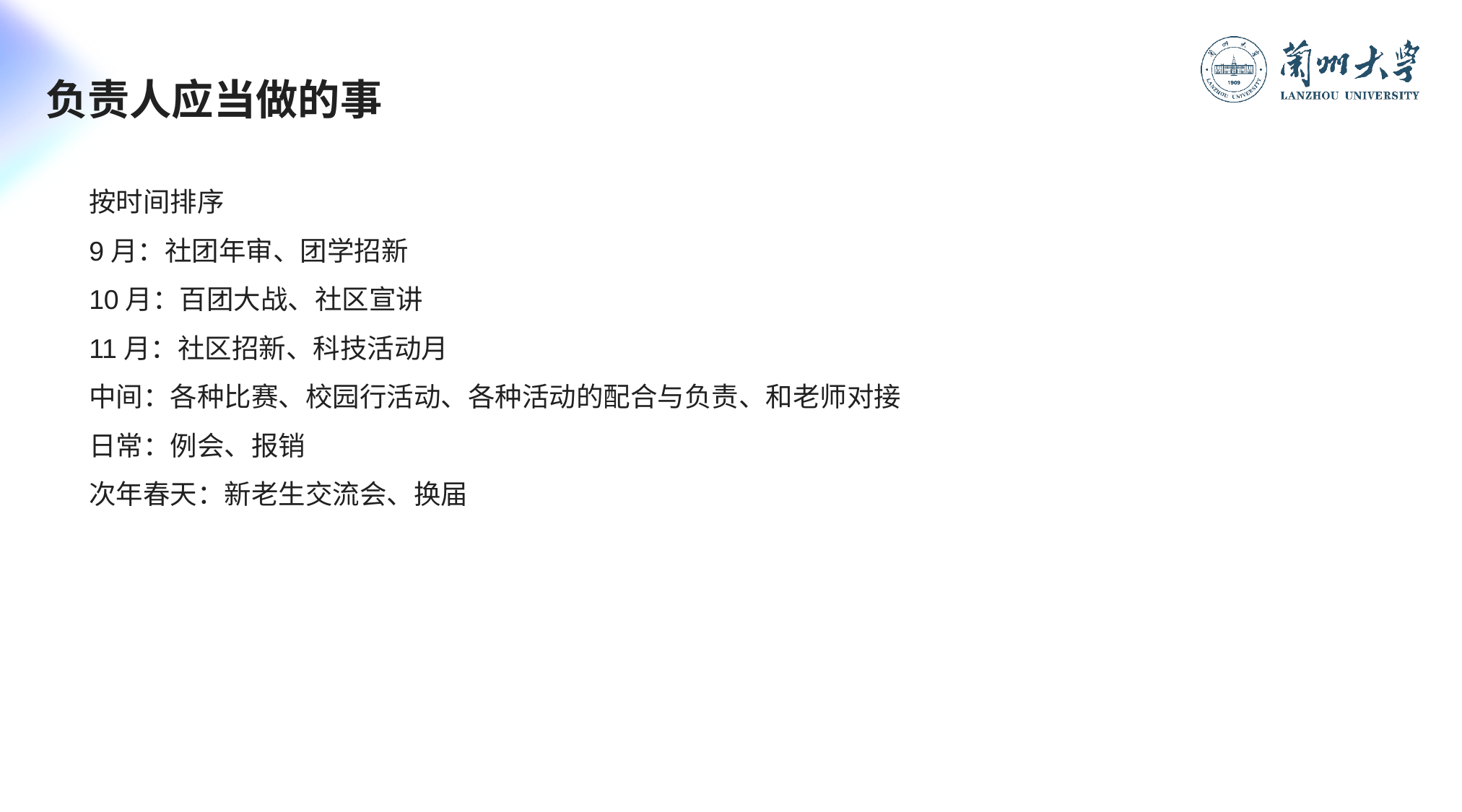

# 负责人应当做的事
按时间排序
9月：社团年审、团学招新
10月：百团大战、社区宣讲
11月：社区招新、科技活动月
中间：各种比赛、校园行活动、各种活动的配合与负责、和老师对接
日常：例会、报销
次年春天：新老生交流会、换届